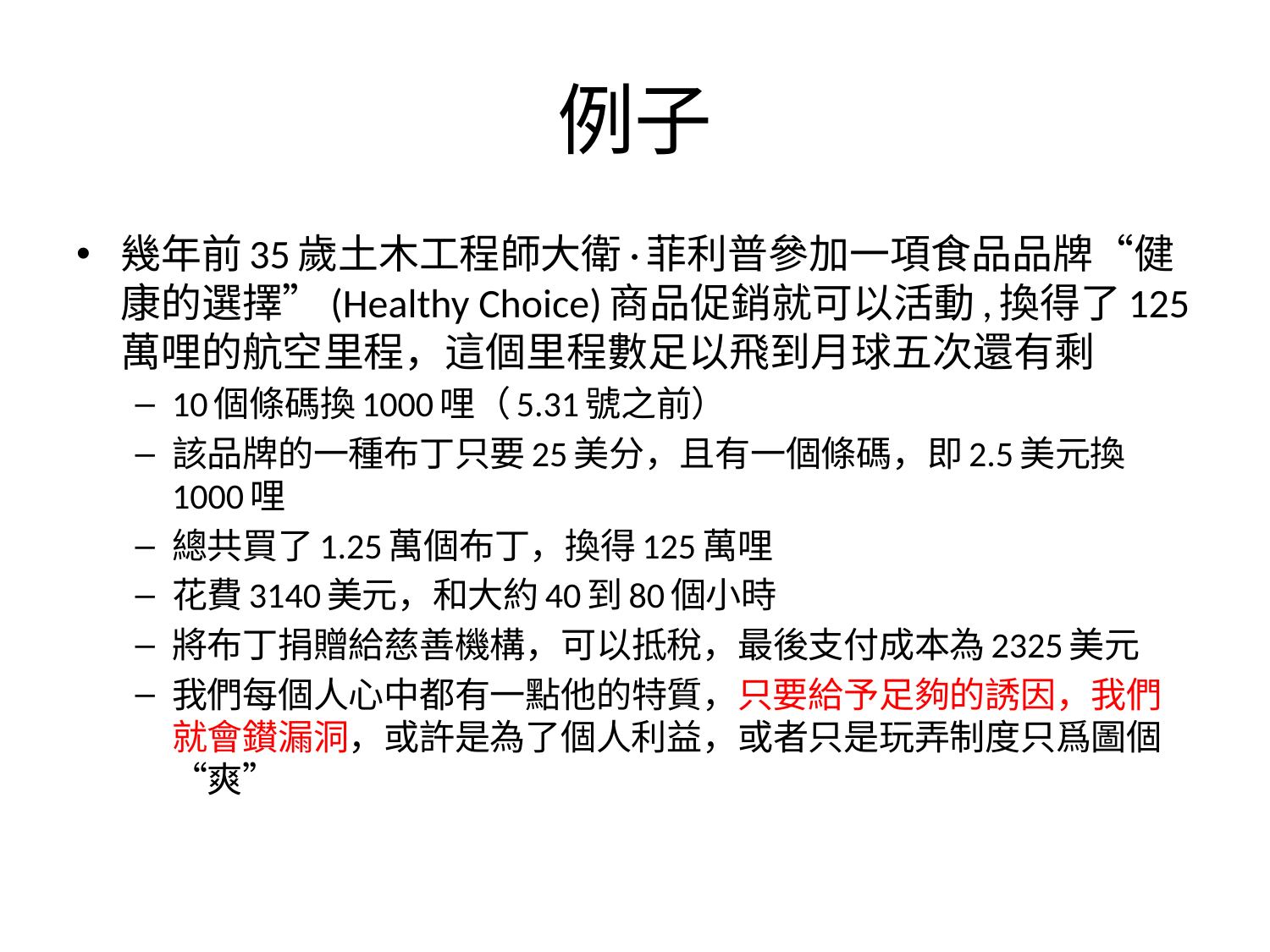

# 例子
幾年前35歲土木工程師大衛·菲利普參加一項食品品牌“健康的選擇”(Healthy Choice)商品促銷就可以活動,換得了125萬哩的航空里程，這個里程數足以飛到月球五次還有剩
10個條碼換1000哩（5.31號之前）
該品牌的一種布丁只要25美分，且有一個條碼，即2.5美元換1000哩
總共買了1.25萬個布丁，換得125萬哩
花費3140美元，和大約40到80個小時
將布丁捐贈給慈善機構，可以抵稅，最後支付成本為2325美元
我們每個人心中都有一點他的特質，只要給予足夠的誘因，我們就會鑚漏洞，或許是為了個人利益，或者只是玩弄制度只爲圖個“爽”